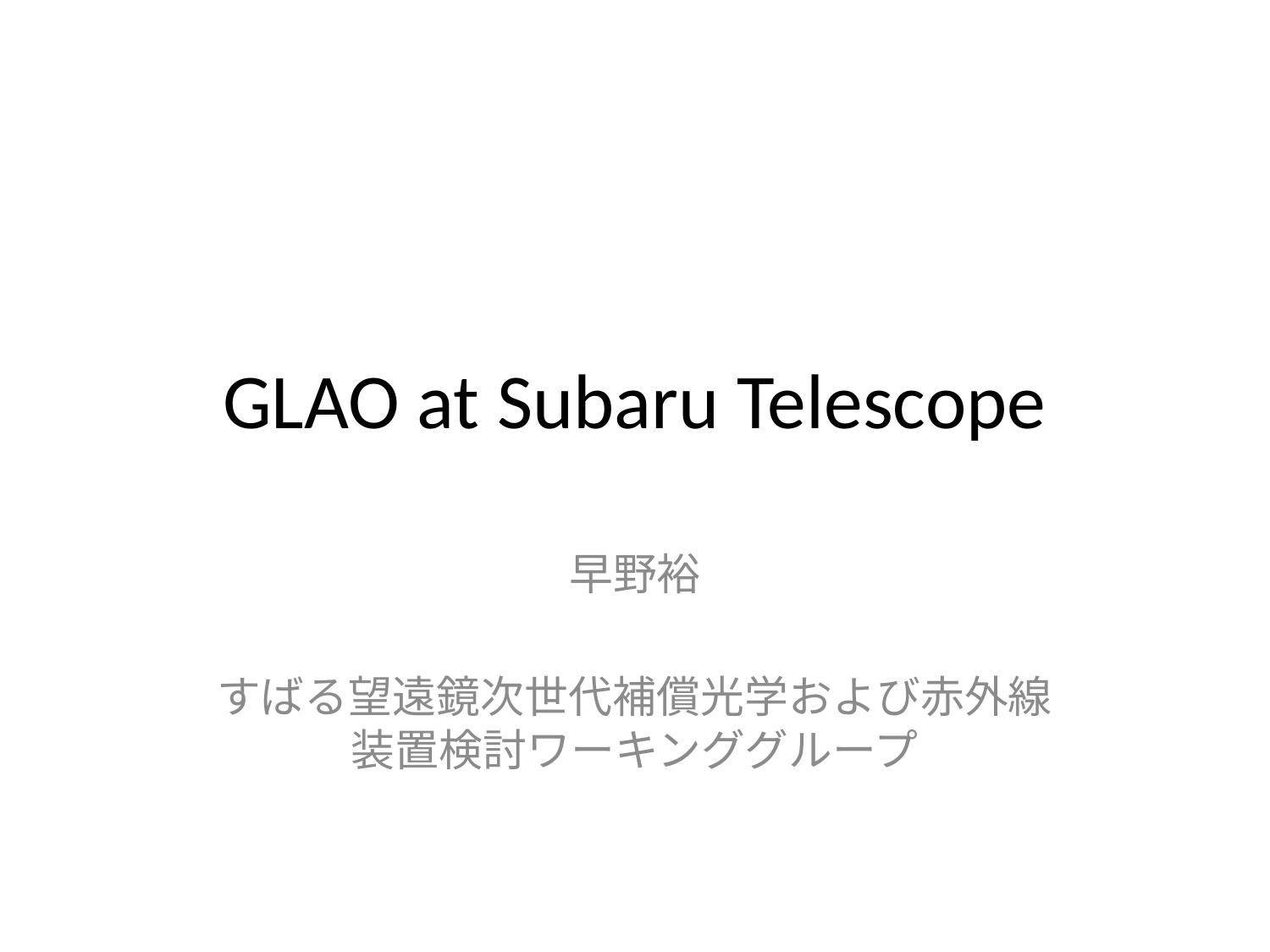

# GLAO at Subaru Telescope
早野裕

すばる望遠鏡次世代補償光学および赤外線装置検討ワーキンググループ